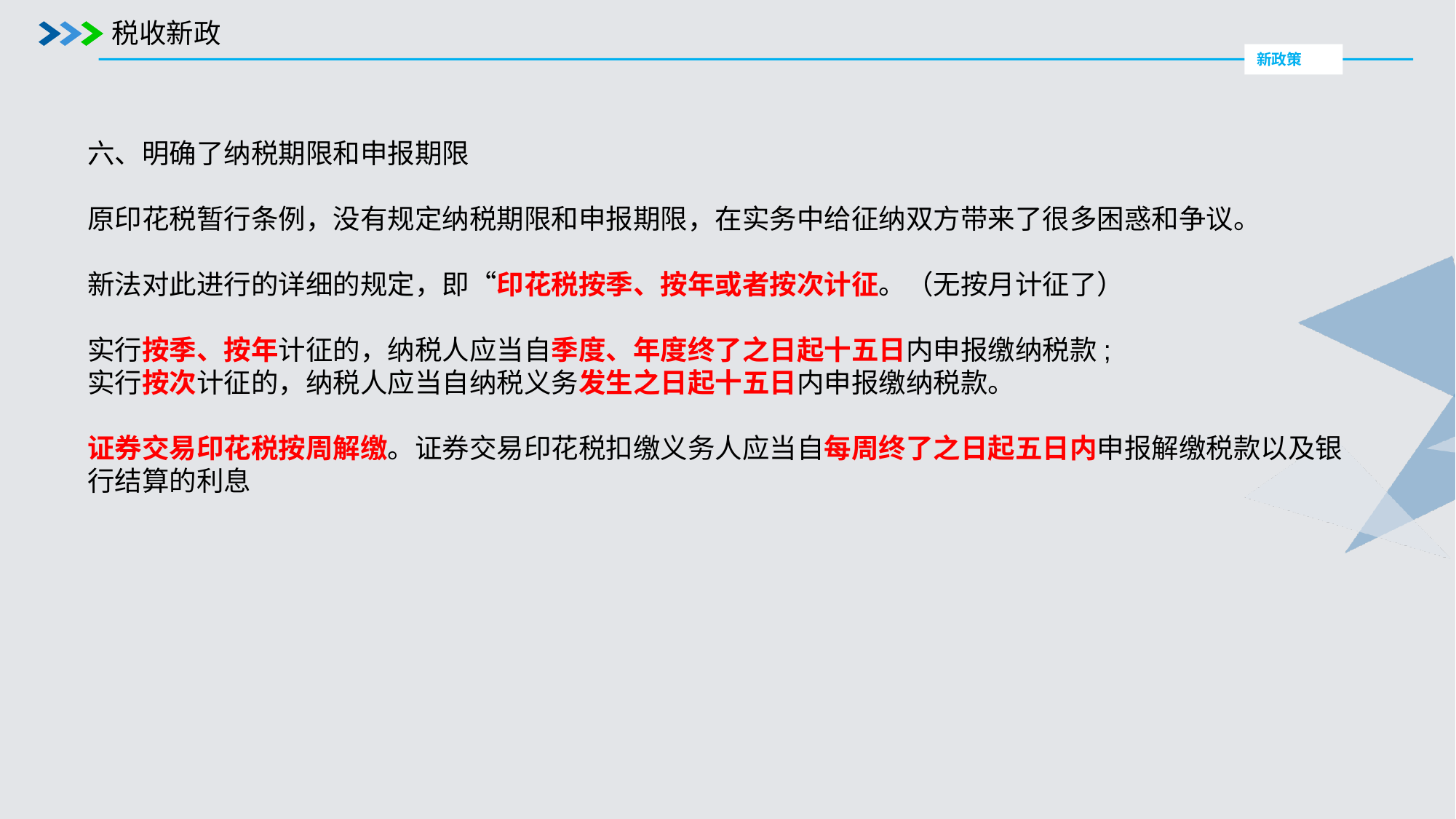

税收新政

新政策

六、明确了纳税期限和申报期限

原印花税暂行条例，没有规定纳税期限和申报期限，在实务中给征纳双方带来了很多困惑和争议。

新法对此进行的详细的规定，即“印花税按季、按年或者按次计征。（无按月计征了）

实行按季、按年计征的，纳税人应当自季度、年度终了之日起十五日内申报缴纳税款;
实行按次计征的，纳税人应当自纳税义务发生之日起十五日内申报缴纳税款。

证券交易印花税按周解缴。证券交易印花税扣缴义务人应当自每周终了之日起五日内申报解缴税款以及银行结算的利息